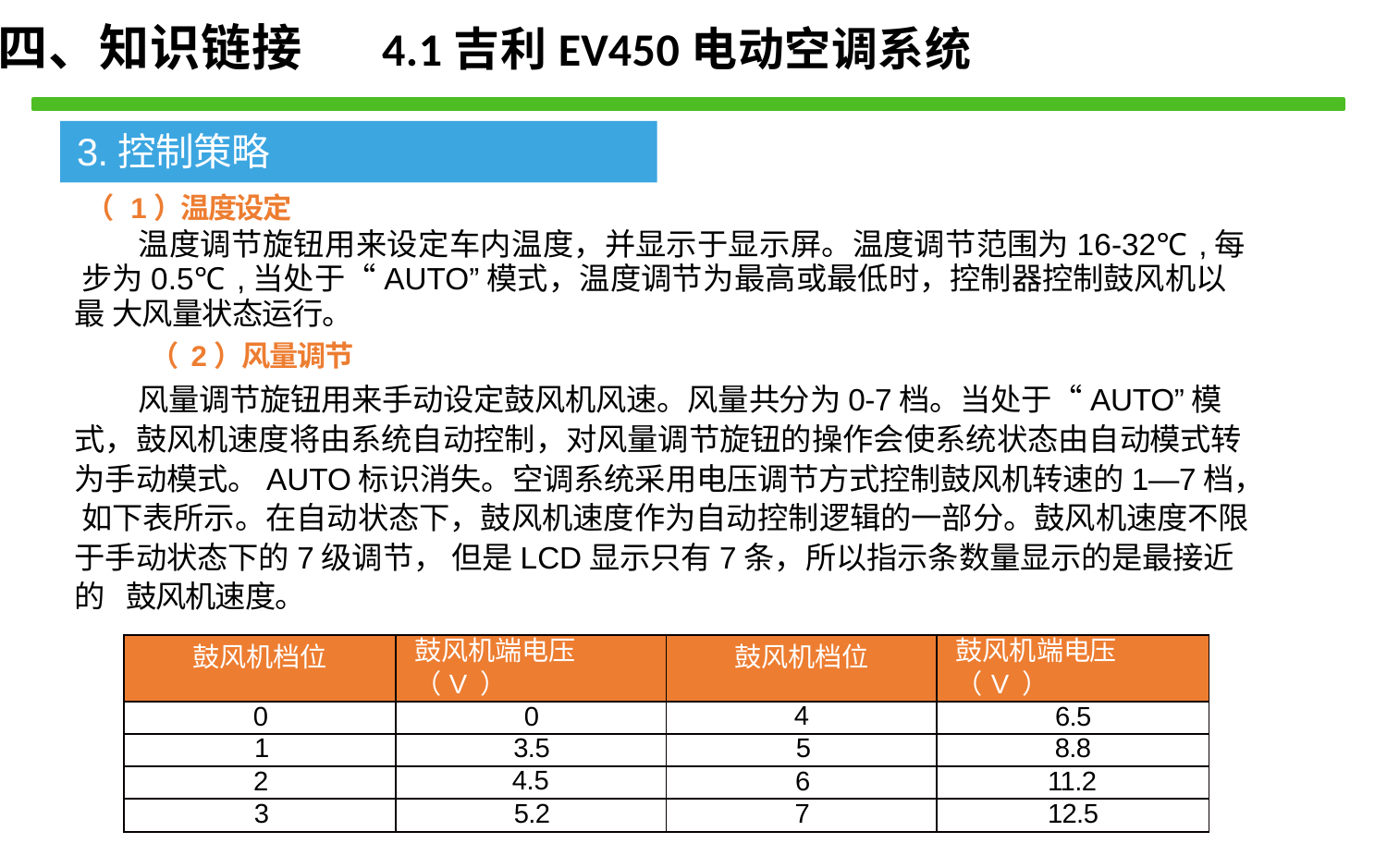

四、知识链接     4.1吉利EV450电动空调系统

3.控制策略

（ 1）温度设定
温度调节旋钮用来设定车内温度，并显示于显示屏。温度调节范围为16-32℃ ,每  步为0.5℃ ,当处于“AUTO”模式，温度调节为最高或最低时，控制器控制鼓风机以最 大风量状态运行。
（ 2）风量调节
风量调节旋钮用来手动设定鼓风机风速。风量共分为0-7档。当处于“AUTO”模   式，鼓风机速度将由系统自动控制，对风量调节旋钮的操作会使系统状态由自动模式转 为手动模式。AUTO标识消失。空调系统采用电压调节方式控制鼓风机转速的1—7档， 如下表所示。在自动状态下，鼓风机速度作为自动控制逻辑的一部分。鼓风机速度不限 于手动状态下的7级调节， 但是LCD显示只有7条，所以指示条数量显示的是最接近的   鼓风机速度。
| 鼓风机档位 | 鼓风机端电压（V ） | 鼓风机档位 | 鼓风机端电压（V ） |
| --- | --- | --- | --- |
| 0 | 0 | 4 | 6.5 |
| 1 | 3.5 | 5 | 8.8 |
| 2 | 4.5 | 6 | 11.2 |
| 3 | 5.2 | 7 | 12.5 |